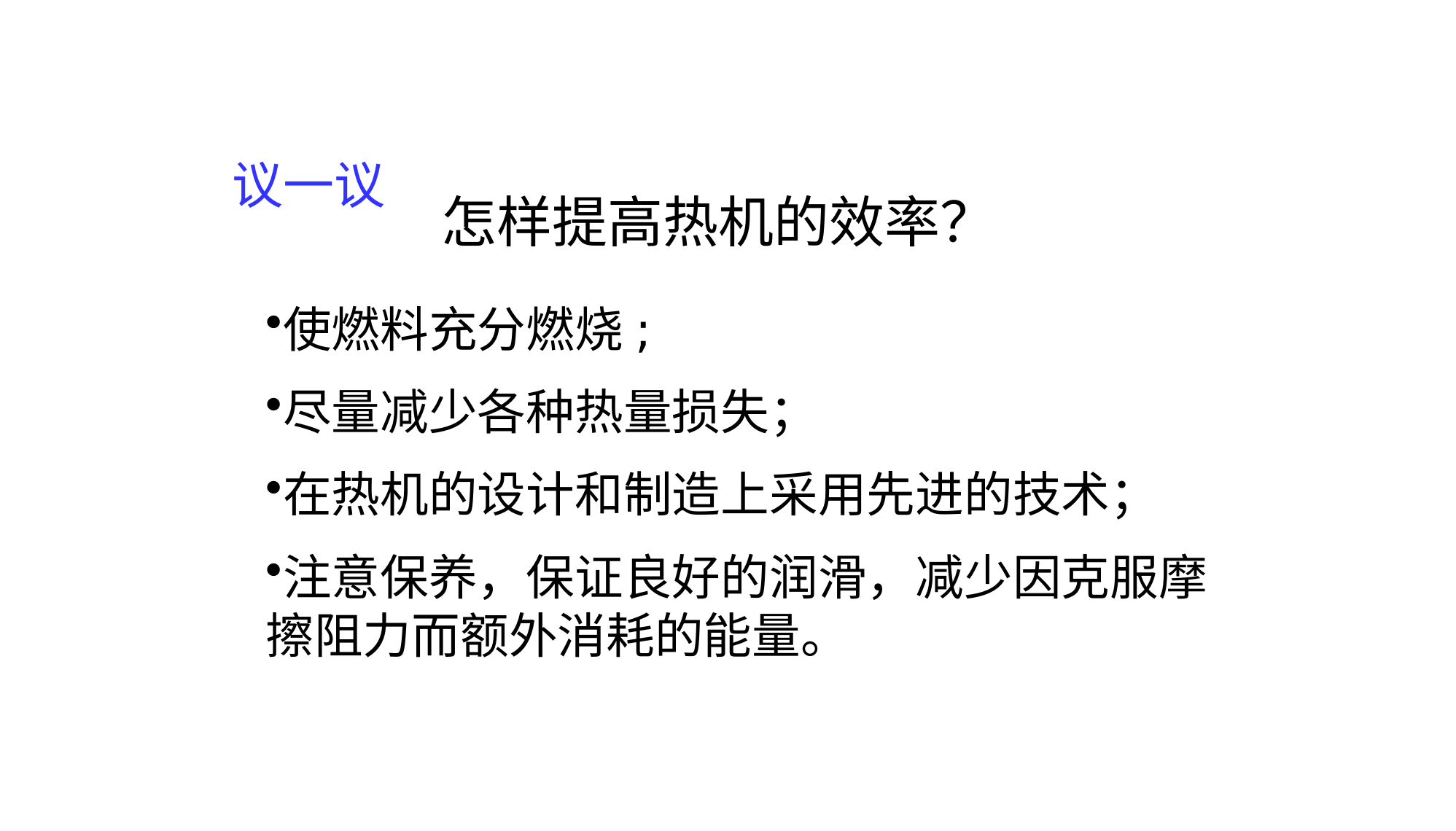

# 议一议
怎样提高热机的效率？
使燃料充分燃烧;
尽量减少各种热量损失；
在热机的设计和制造上采用先进的技术；
注意保养，保证良好的润滑，减少因克服摩擦阻力而额外消耗的能量。